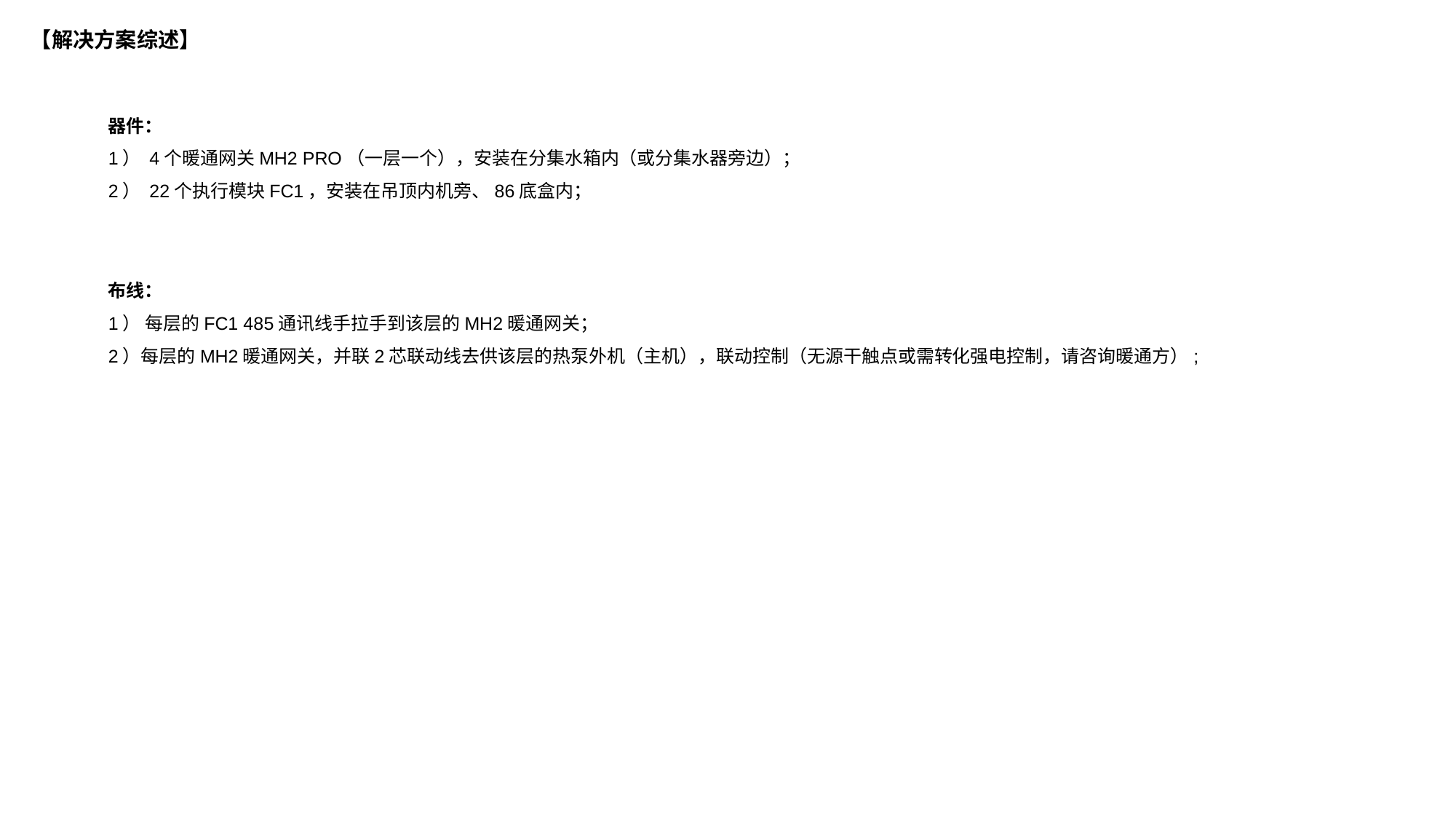

【解决方案综述】
器件：
1） 4个暖通网关MH2 PRO（一层一个），安装在分集水箱内（或分集水器旁边）；
2） 22个执行模块FC1，安装在吊顶内机旁、86底盒内；
布线：
1） 每层的FC1 485通讯线手拉手到该层的MH2暖通网关；
2）每层的MH2暖通网关，并联2芯联动线去供该层的热泵外机（主机），联动控制（无源干触点或需转化强电控制，请咨询暖通方）;